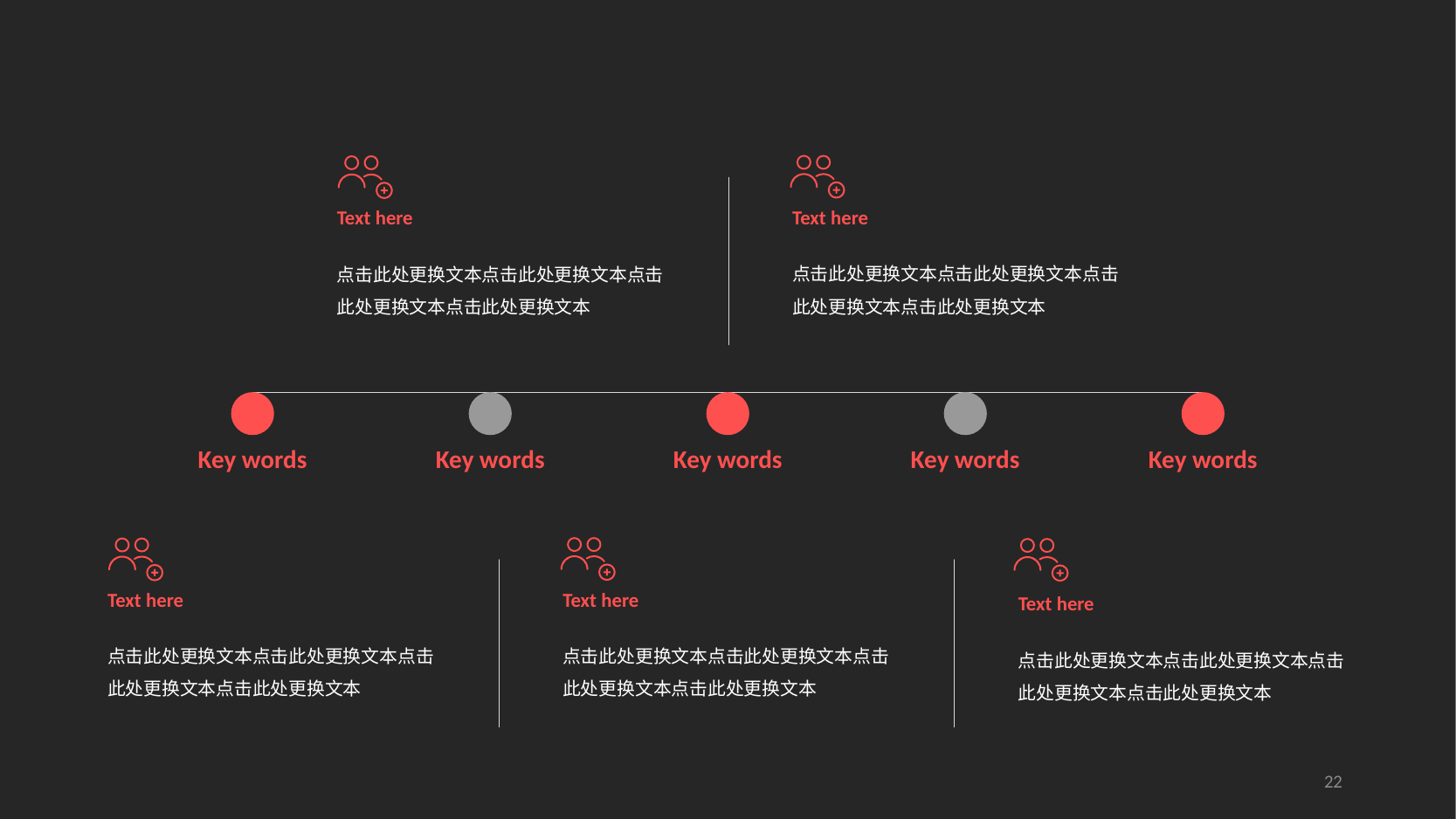

Text here
点击此处更换文本点击此处更换文本点击此处更换文本点击此处更换文本

Text here
点击此处更换文本点击此处更换文本点击此处更换文本点击此处更换文本

Key words
Key words
Key words
Key words
Key words

Text here
点击此处更换文本点击此处更换文本点击此处更换文本点击此处更换文本

Text here
点击此处更换文本点击此处更换文本点击此处更换文本点击此处更换文本

Text here
点击此处更换文本点击此处更换文本点击此处更换文本点击此处更换文本
22